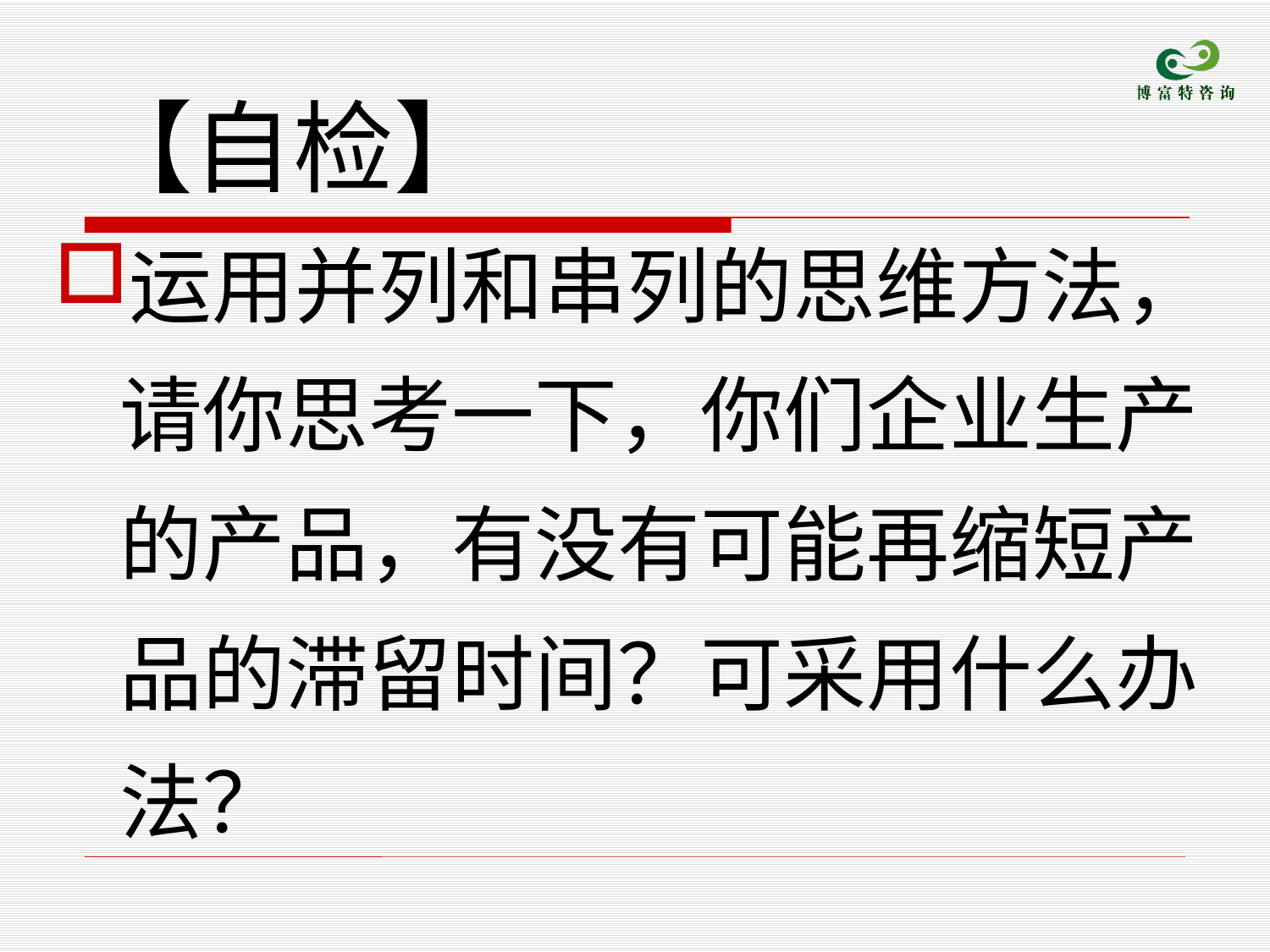

# 【自检】

运用并列和串列的思维方法，请你思考一下，你们企业生产的产品，有没有可能再缩短产品的滞留时间？可采用什么办法？
681